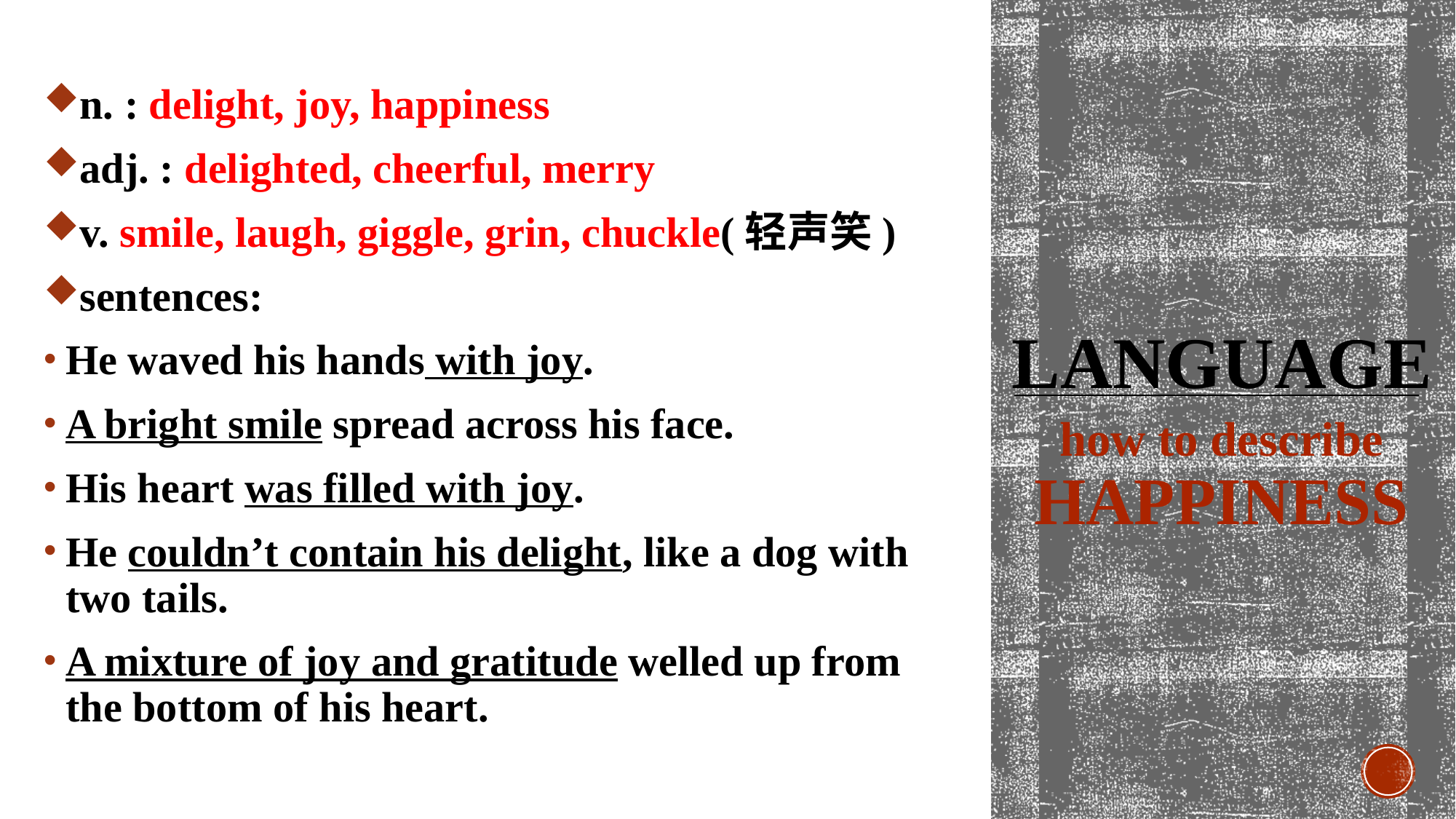

n. : delight, joy, happiness
adj. : delighted, cheerful, merry
v. smile, laugh, giggle, grin, chuckle(轻声笑)
sentences:
He waved his hands with joy.
A bright smile spread across his face.
His heart was filled with joy.
He couldn’t contain his delight, like a dog with two tails.
A mixture of joy and gratitude welled up from the bottom of his heart.
LANGUAGE
# how to describe happiness